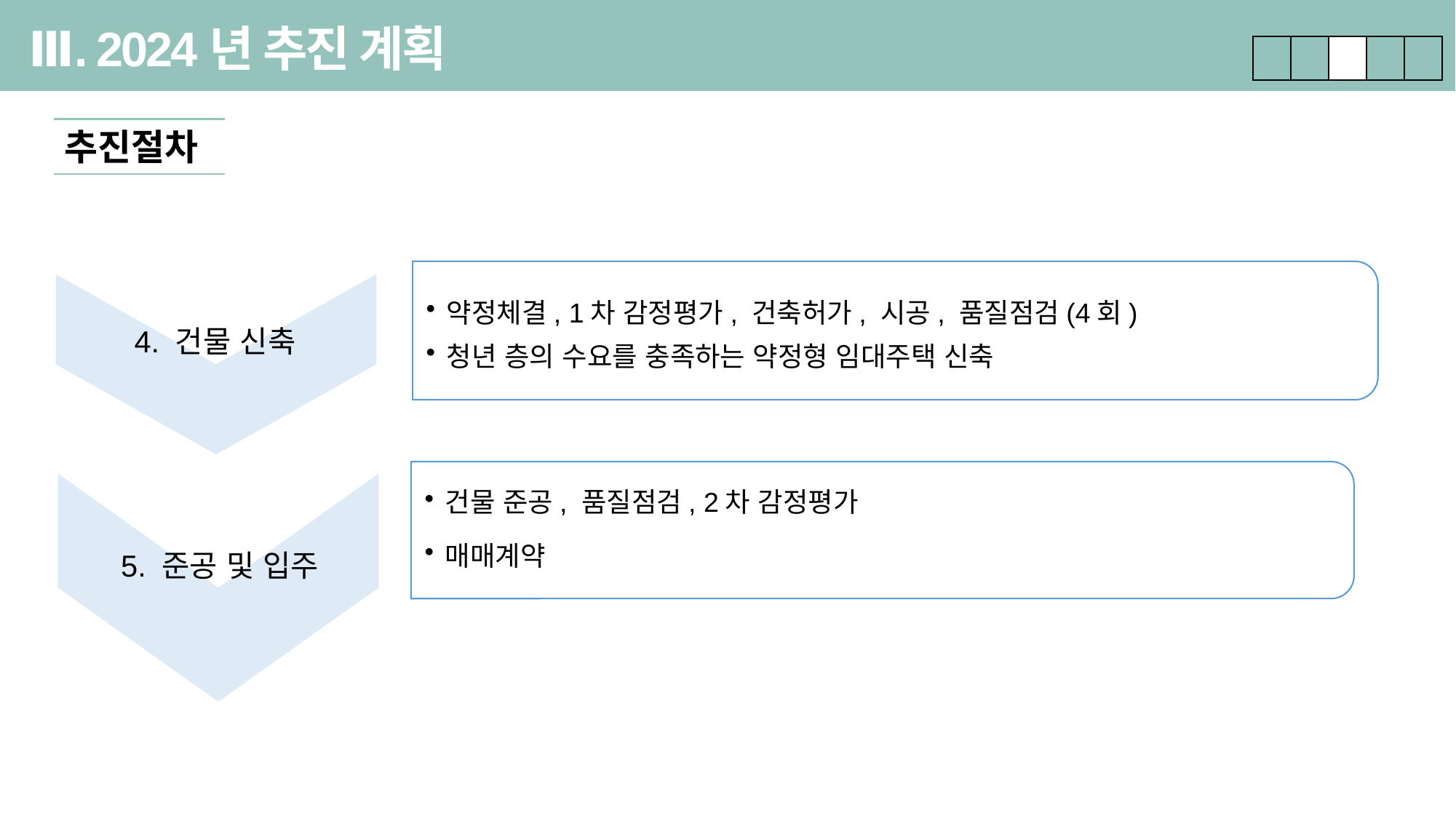

Ⅲ. 2024년 추진 계획
|  |  |  |  |  |
| --- | --- | --- | --- | --- |
추진절차

4. 건물 신축
약정체결, 1차 감정평가, 건축허가, 시공, 품질점검(4회)
청년 층의 수요를 충족하는 약정형 임대주택 신축

5. 준공 및 입주
건물 준공, 품질점검, 2차 감정평가
매매계약